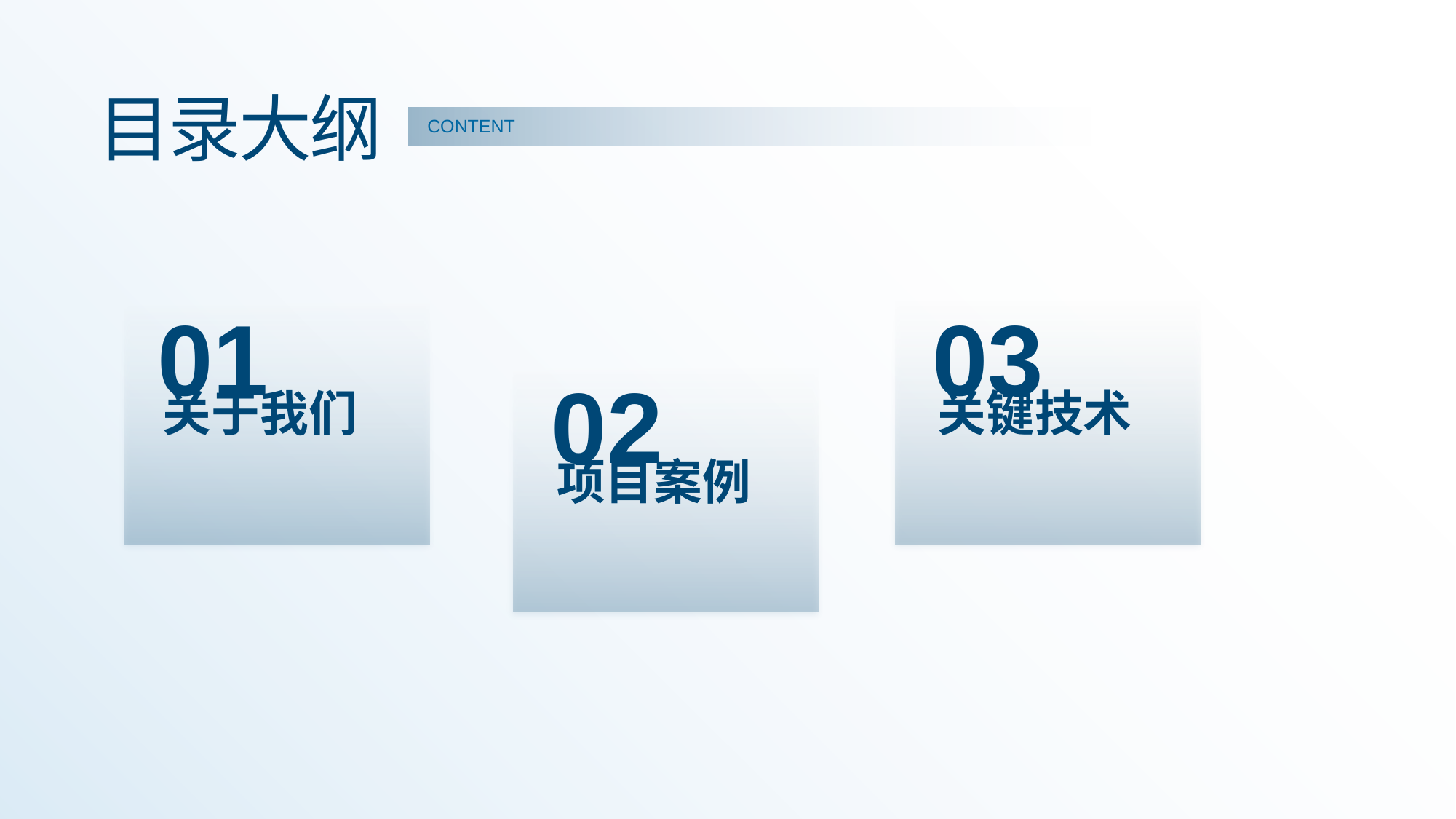

目录大纲

CONTENT

01
关于我们

03
关键技术

02
项目案例